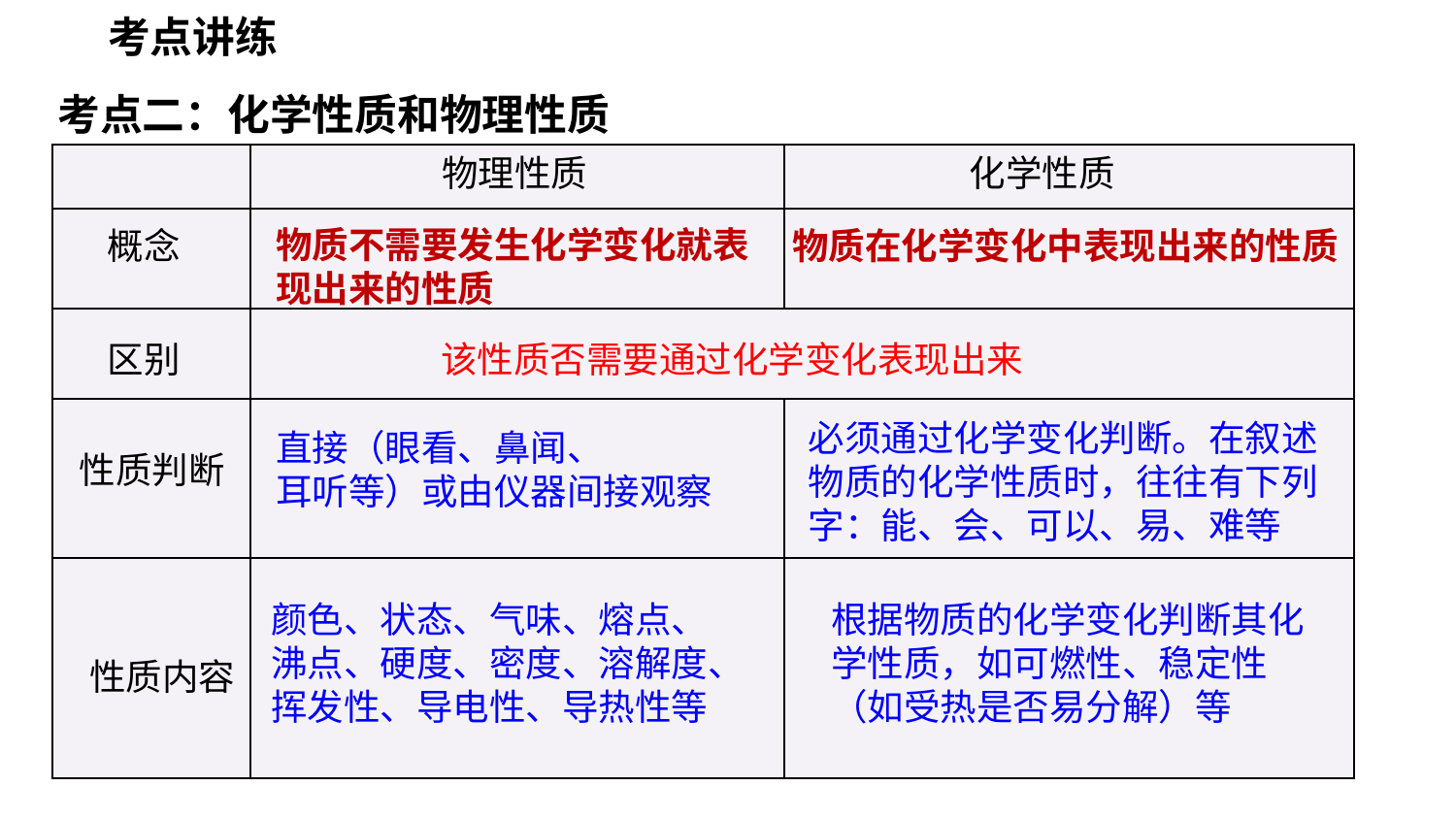

考点讲练
考点二：化学性质和物理性质
化学性质
物理性质
|  |  |  |
| --- | --- | --- |
|  |  |  |
|  |  |  |
|  |  |  |
|  |  |  |
物质不需要发生化学变化就表现出来的性质
概念
物质在化学变化中表现出来的性质
区别
该性质否需要通过化学变化表现出来
必须通过化学变化判断。在叙述物质的化学性质时，往往有下列字：能、会、可以、易、难等
直接（眼看、鼻闻、
耳听等）或由仪器间接观察
性质判断
颜色、状态、气味、熔点、沸点、硬度、密度、溶解度、挥发性、导电性、导热性等
根据物质的化学变化判断其化学性质，如可燃性、稳定性（如受热是否易分解）等
性质内容